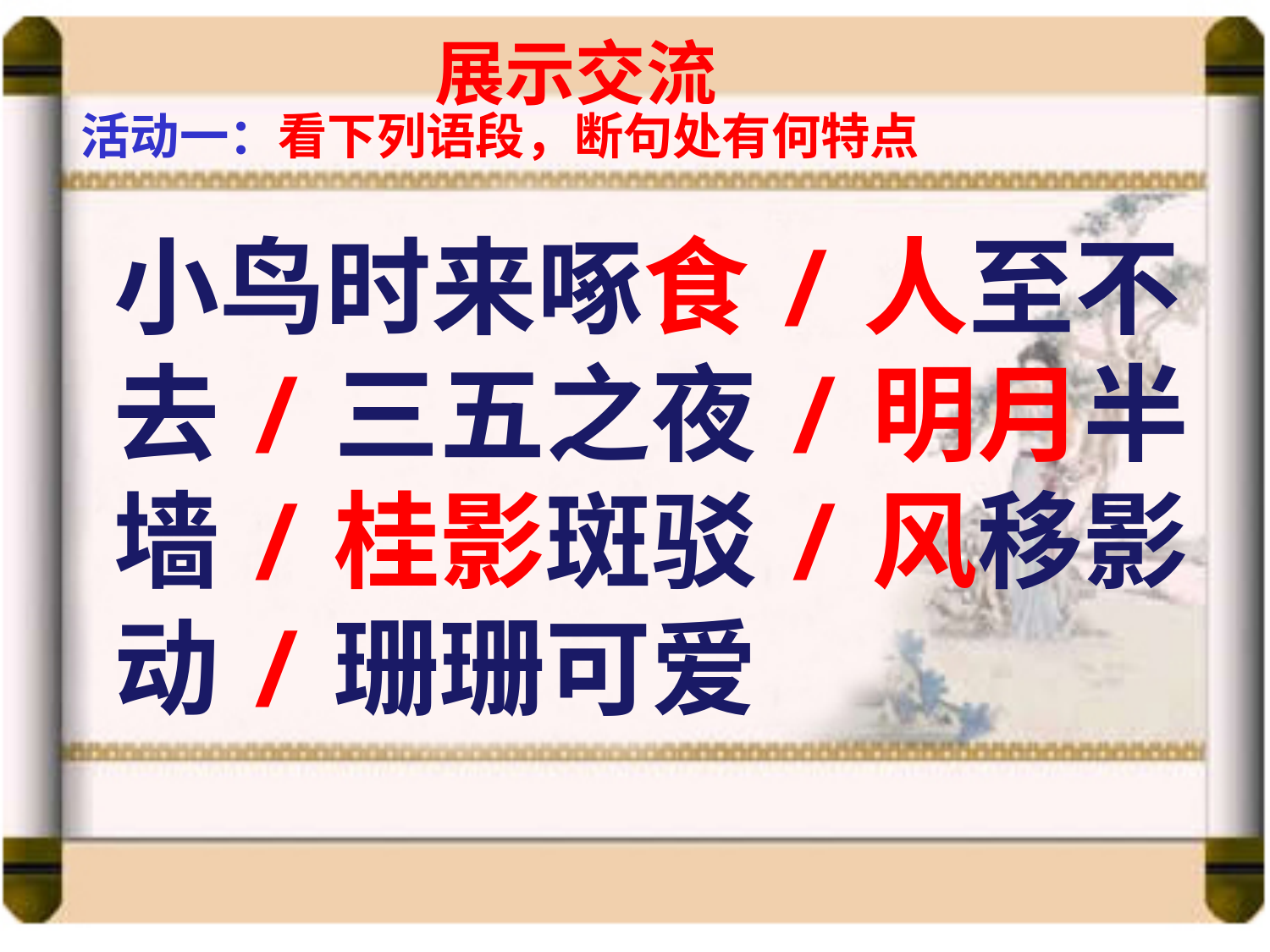

展示交流
活动一：看下列语段，断句处有何特点
小鸟时来啄食/人至不去/三五之夜/明月半墙/桂影斑驳/风移影动/珊珊可爱